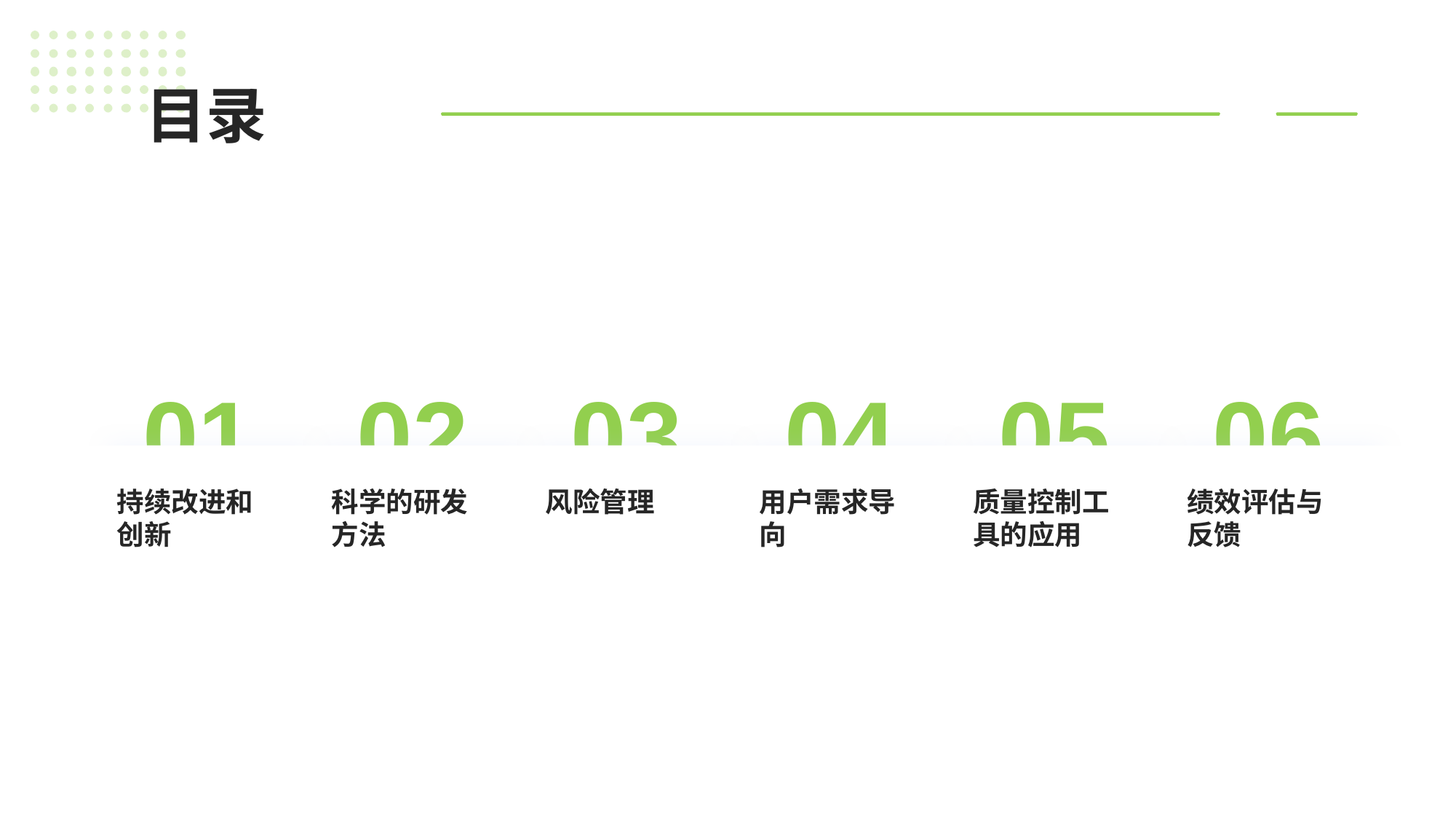

# 目录
01
02
03
04
05
06

持续改进和创新
科学的研发方法
风险管理
用户需求导向
质量控制工具的应用
绩效评估与反馈